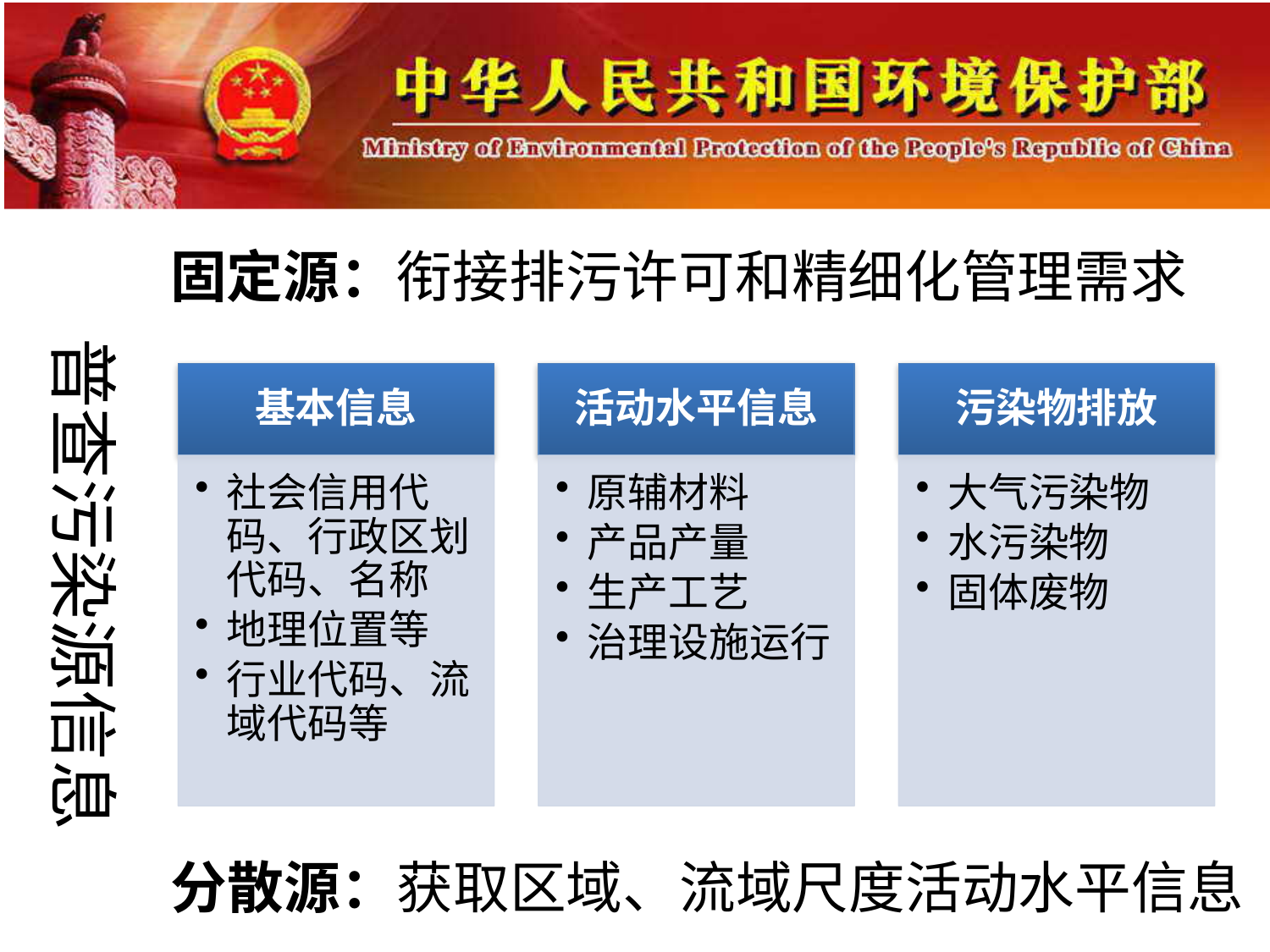

固定源：衔接排污许可和精细化管理需求
普查污染源信息
基本信息
社会信用代码、行政区划代码、名称
地理位置等
行业代码、流域代码等
活动水平信息
原辅材料
产品产量
生产工艺
治理设施运行
污染物排放
大气污染物
水污染物
固体废物
分散源：获取区域、流域尺度活动水平信息